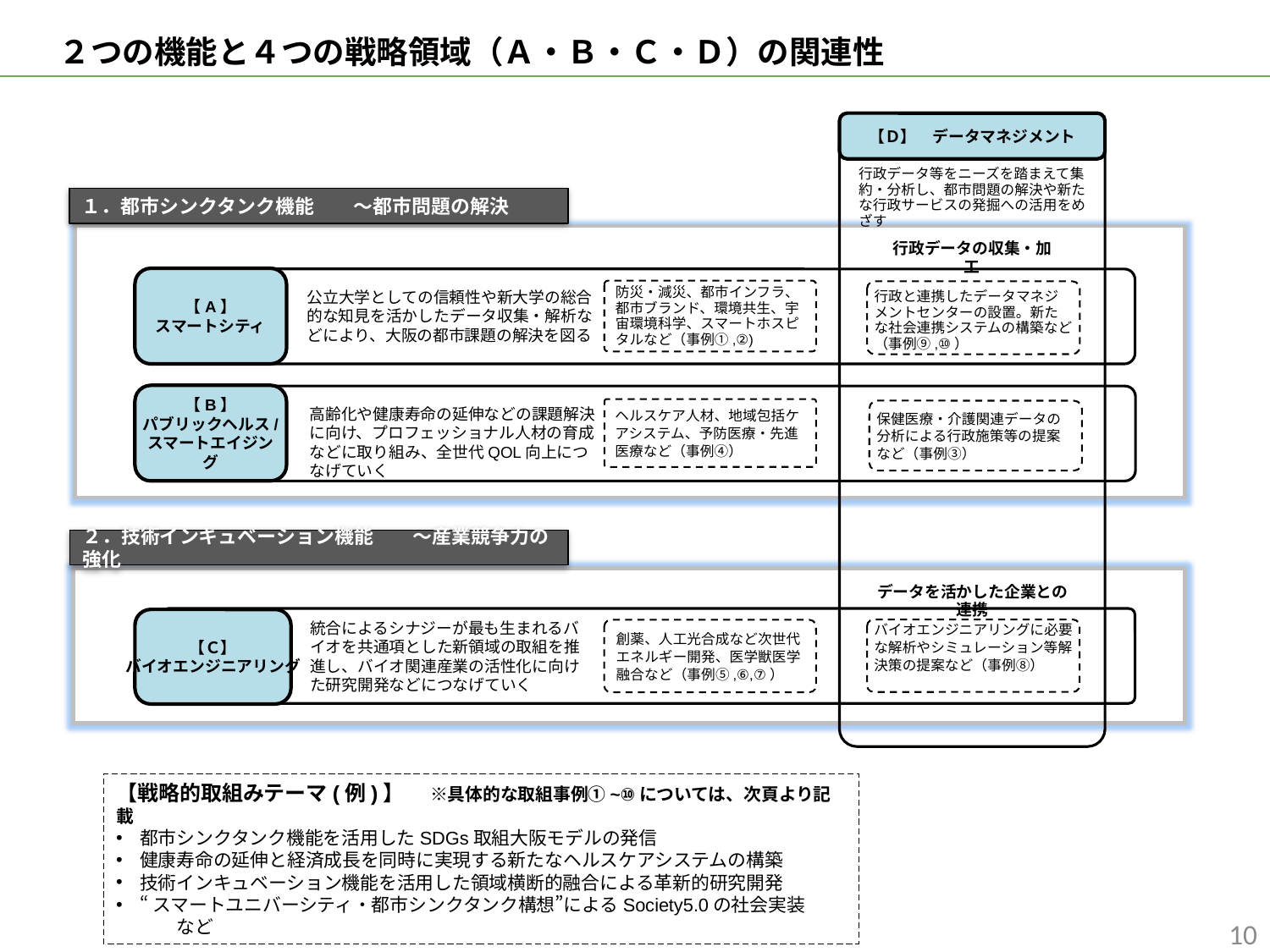

２つの機能と４つの戦略領域（Ａ・Ｂ・Ｃ・Ｄ）の関連性
【Ｄ】　データマネジメント

行政データ等をニーズを踏まえて集約・分析し、都市問題の解決や新たな行政サービスの発掘への活用をめざす
１．都市シンクタンク機能　　～都市問題の解決

行政データの収集・加工
【A】
スマートシティ

防災・減災、都市インフラ、都市ブランド、環境共生、宇宙環境科学、スマートホスピタルなど（事例①,②)
公立大学としての信頼性や新大学の総合的な知見を活かしたデータ収集・解析などにより、大阪の都市課題の解決を図る
行政と連携したデータマネジメントセンターの設置。新たな社会連携システムの構築など（事例⑨,⑩）
【B】
パブリックヘルス/
スマートエイジング

高齢化や健康寿命の延伸などの課題解決に向け、プロフェッショナル人材の育成などに取り組み、全世代QOL向上につなげていく

ヘルスケア人材、地域包括ケアシステム、予防医療・先進医療など（事例④）

保健医療・介護関連データの分析による行政施策等の提案など（事例③）

２．技術インキュベーション機能　　～産業競争力の強化

データを活かした企業との連携

【Ｃ】
バイオエンジニアリング
統合によるシナジーが最も生まれるバイオを共通項とした新領域の取組を推進し、バイオ関連産業の活性化に向けた研究開発などにつなげていく
バイオエンジニアリングに必要な解析やシミュレーション等解決策の提案など（事例⑧）

創薬、人工光合成など次世代エネルギー開発、医学獣医学融合など（事例⑤,⑥,⑦）
【戦略的取組みテーマ(例)】 　※具体的な取組事例①~⑩については、次頁より記載
都市シンクタンク機能を活用したSDGs取組大阪モデルの発信
健康寿命の延伸と経済成長を同時に実現する新たなヘルスケアシステムの構築
技術インキュベーション機能を活用した領域横断的融合による革新的研究開発
“スマートユニバーシティ・都市シンクタンク構想”によるSociety5.0の社会実装　　　　など
10